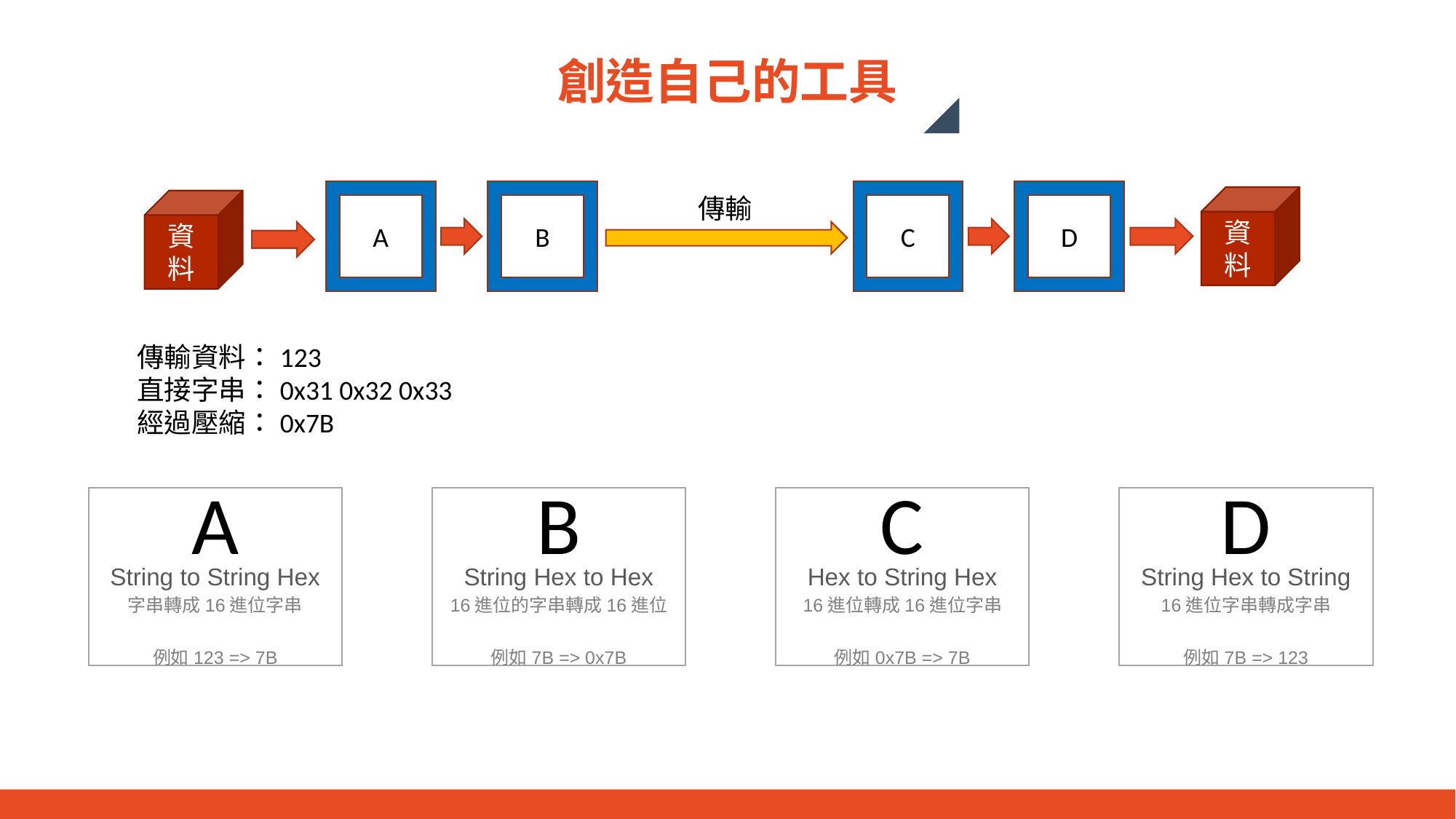

創造自己的工具

A
B
C
D
傳輸
資料
資料

傳輸資料：123
直接字串：0x31 0x32 0x33
經過壓縮：0x7B
B
C
D
A

String to String Hex
字串轉成16進位字串

例如123 => 7B

String Hex to Hex
16進位的字串轉成16進位

例如7B => 0x7B

Hex to String Hex
16進位轉成16進位字串

例如0x7B => 7B

String Hex to String
16進位字串轉成字串

例如7B => 123